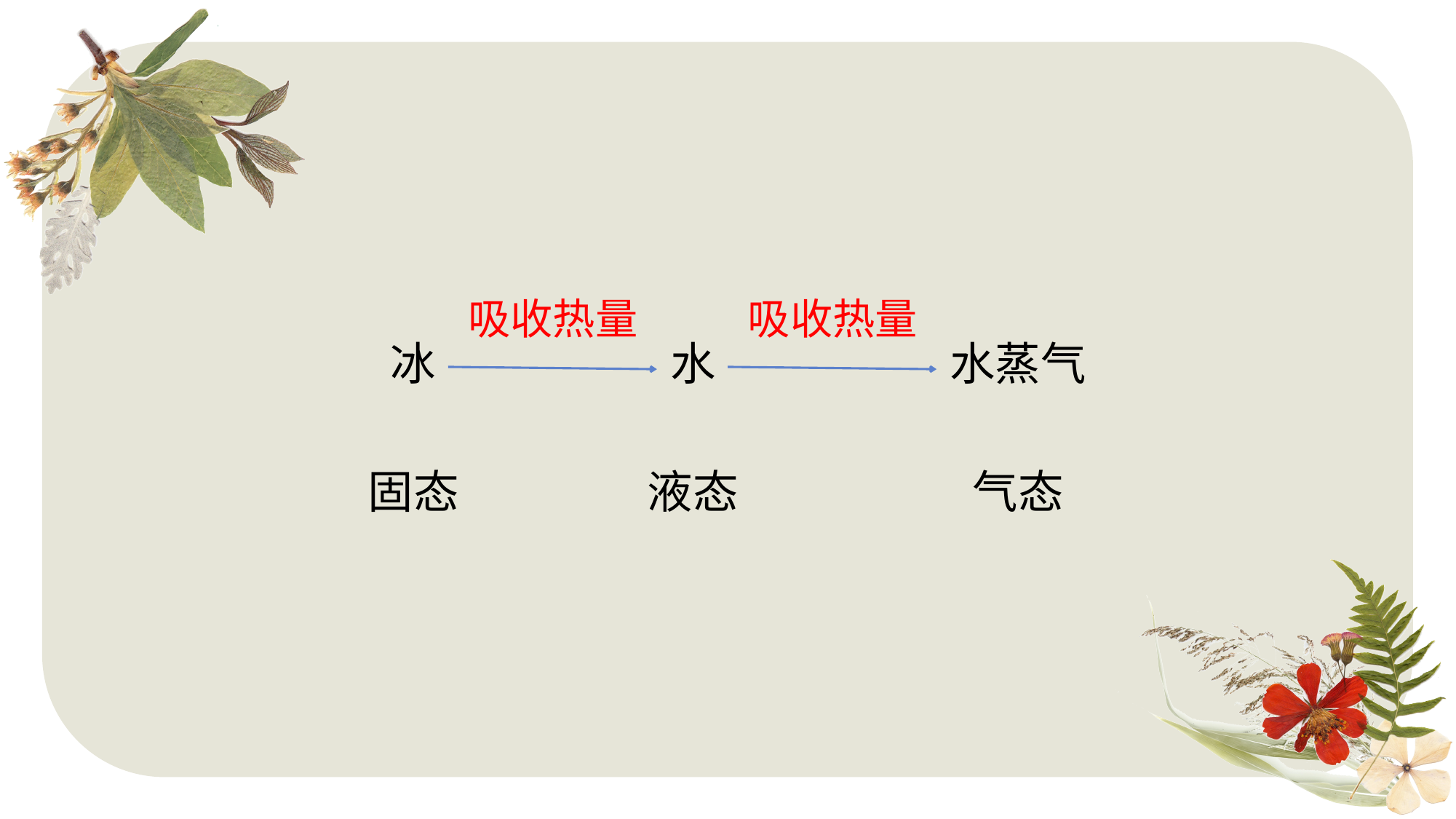

吸收热量
吸收热量
冰
水蒸气
水

气态
固态
液态